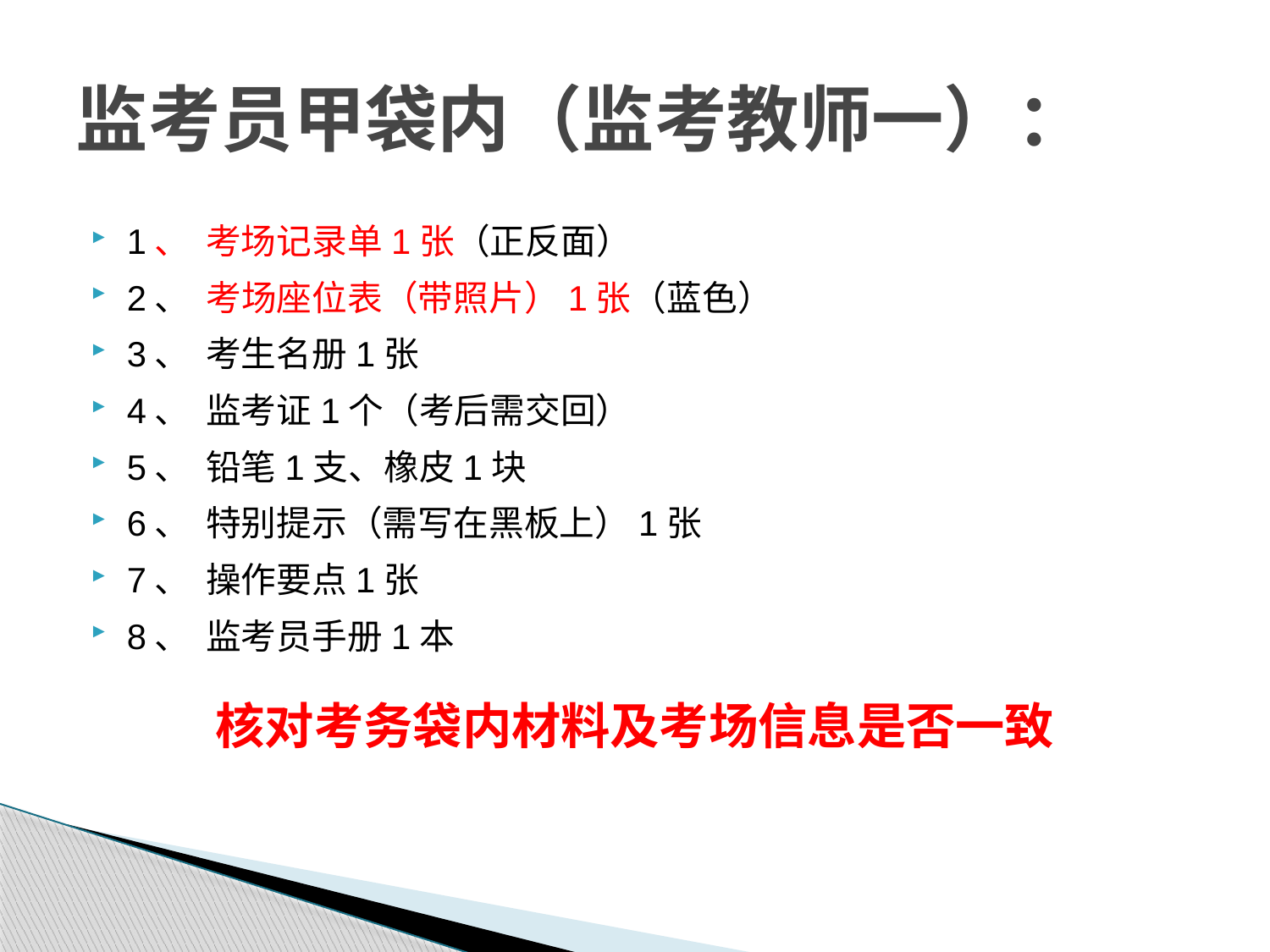

# 监考员甲袋内（监考教师一）：
1、  考场记录单1张（正反面）
2、  考场座位表（带照片）1张（蓝色）
3、  考生名册1张
4、  监考证1个（考后需交回）
5、  铅笔1支、橡皮1块
6、  特别提示（需写在黑板上）1张
7、  操作要点1张
8、  监考员手册1本

核对考务袋内材料及考场信息是否一致